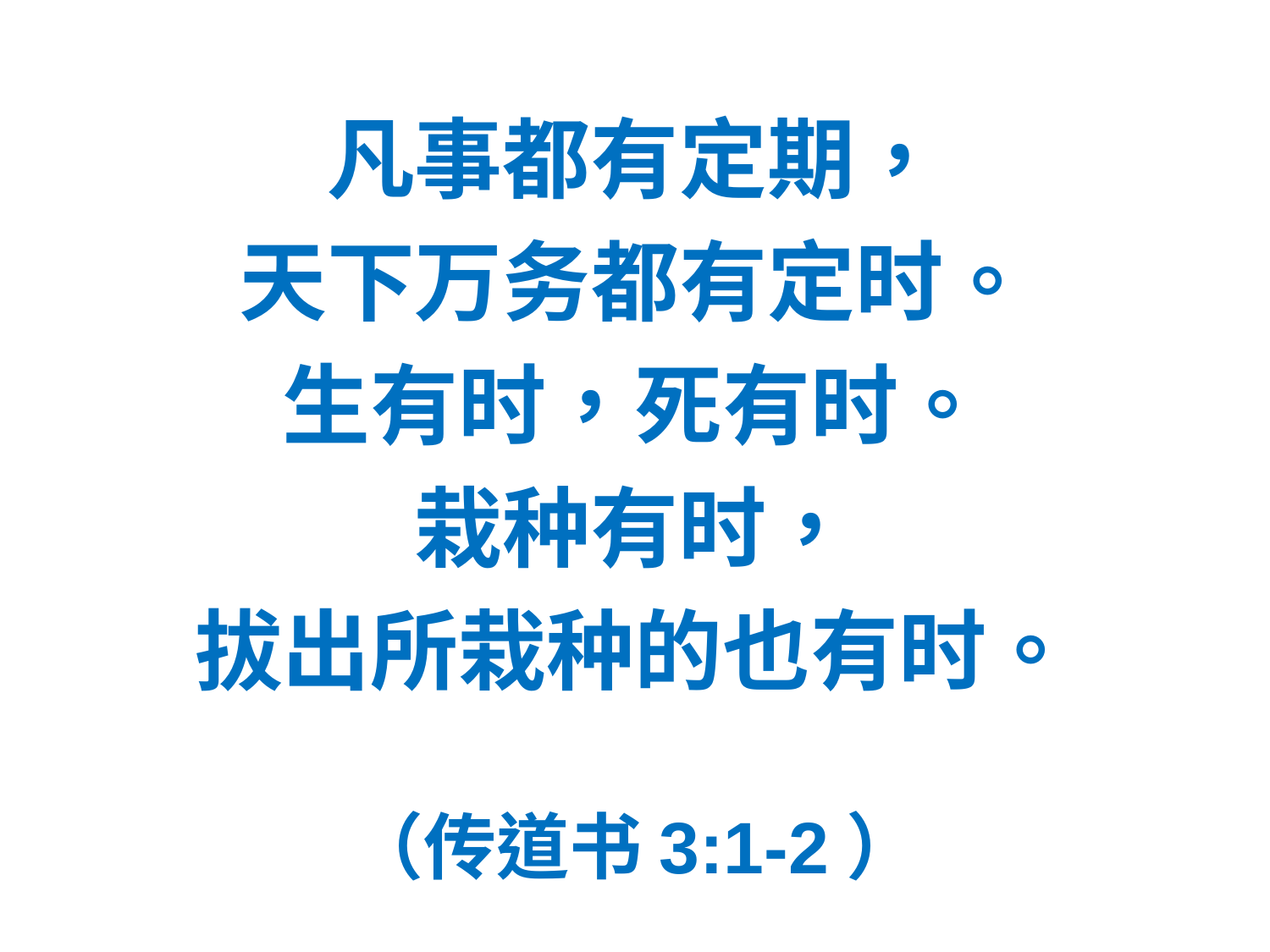

#
凡事都有定期，
天下万务都有定时。
生有时，死有时。
栽种有时，
拔出所栽种的也有时。

（传道书3:1-2）